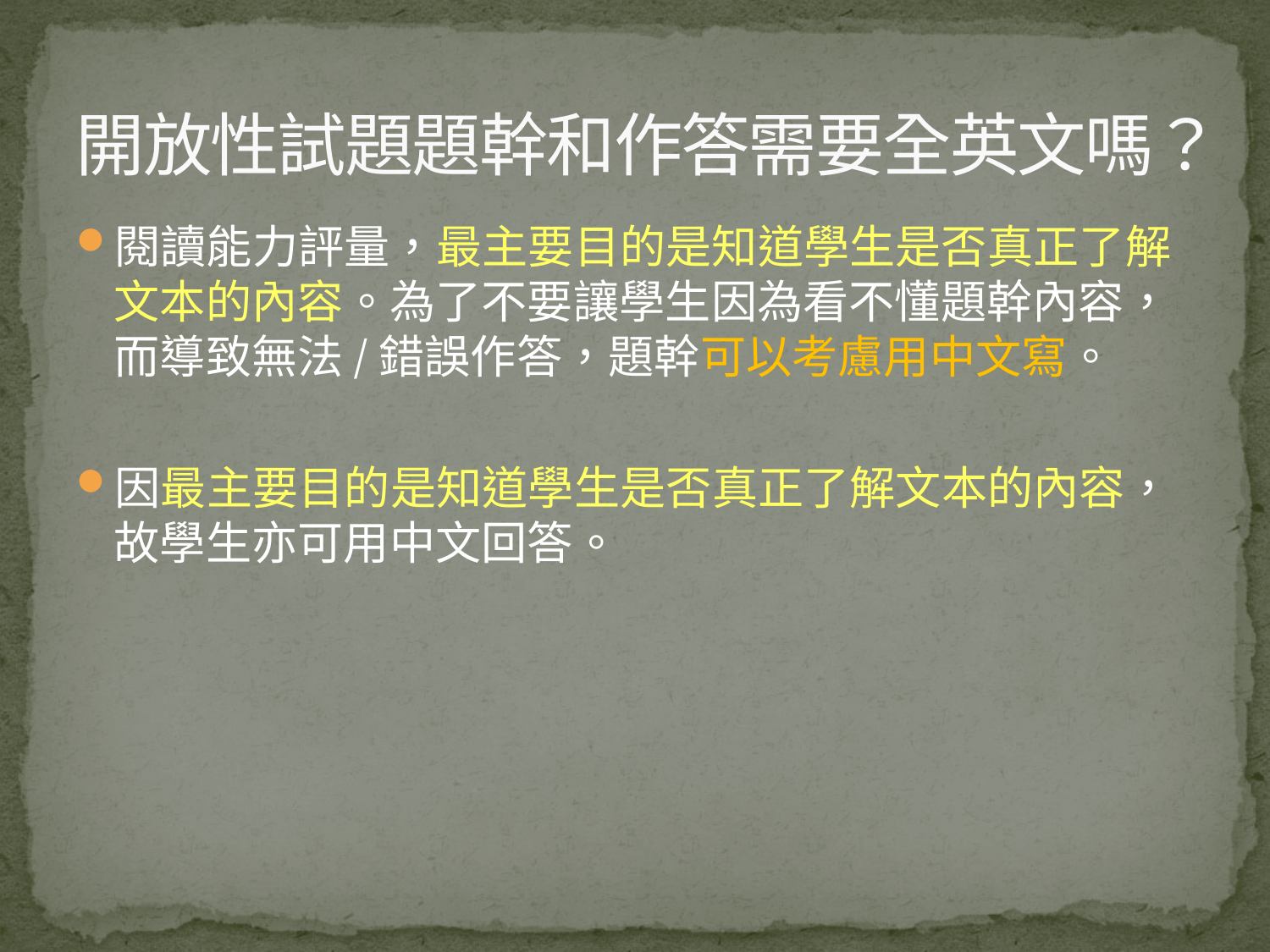

# 開放性試題題幹和作答需要全英文嗎？
閱讀能力評量，最主要目的是知道學生是否真正了解文本的內容。為了不要讓學生因為看不懂題幹內容，而導致無法/錯誤作答，題幹可以考慮用中文寫。

因最主要目的是知道學生是否真正了解文本的內容，故學生亦可用中文回答。